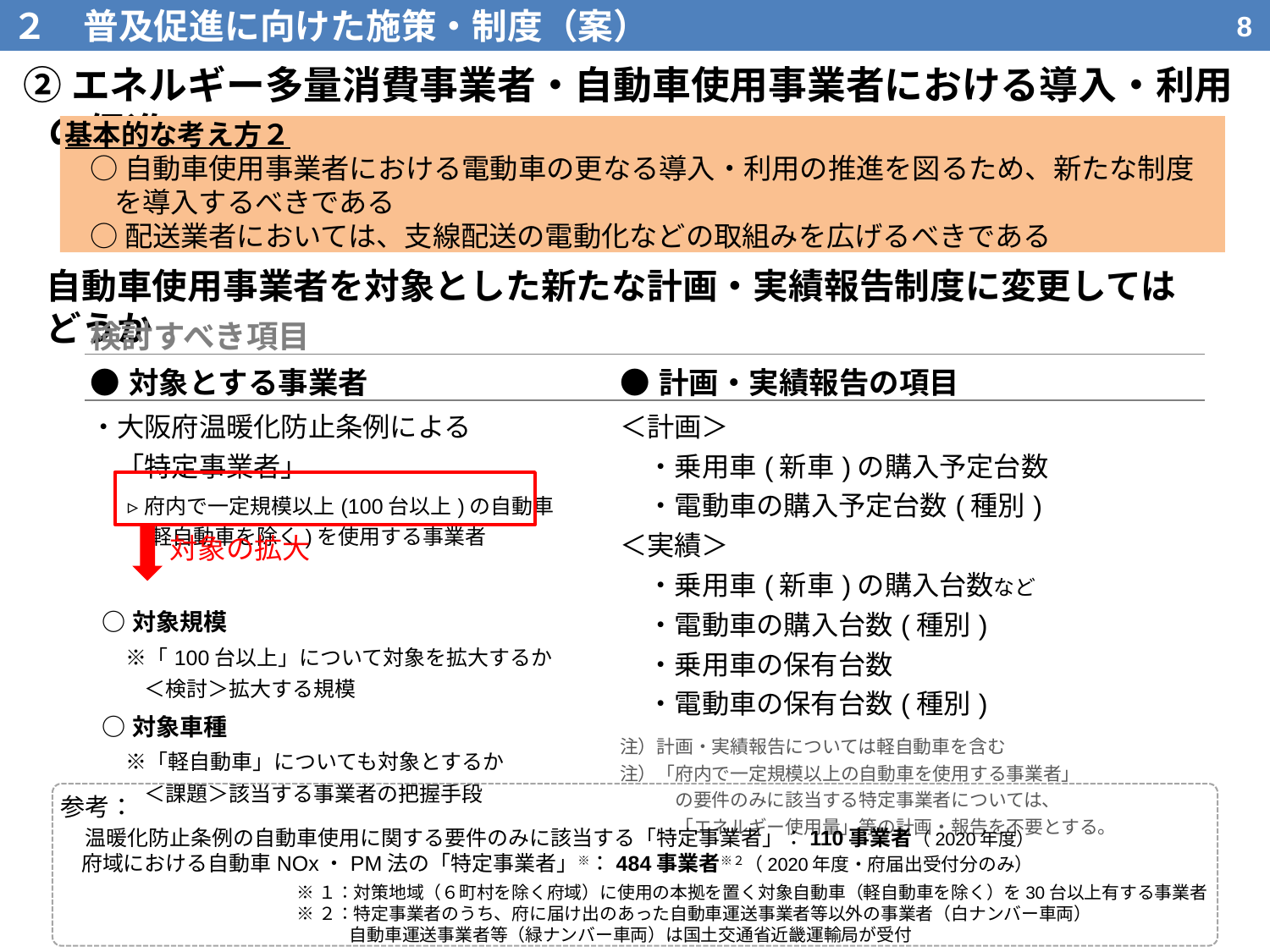

２　普及促進に向けた施策・制度（案）
8
②エネルギー多量消費事業者・自動車使用事業者における導入・利用の促進
基本的な考え方２
○自動車使用事業者における電動車の更なる導入・利用の推進を図るため、新たな制度を導入するべきである
○配送業者においては、支線配送の電動化などの取組みを広げるべきである
自動車使用事業者を対象とした新たな計画・実績報告制度に変更してはどうか
| 検討すべき項目 |  |
| --- | --- |
| ●対象とする事業者 | ●計画・実績報告の項目 |
| ・大阪府温暖化防止条例による 　「特定事業者」 ▹府内で一定規模以上(100台以上)の自動車 (軽自動車を除く)を使用する事業者 ○対象規模 　※「100台以上」について対象を拡大するか 　　＜検討＞拡大する規模 ○対象車種 　※「軽自動車」についても対象とするか 　　＜課題＞該当する事業者の把握手段 | ＜計画＞ 　・乗用車(新車)の購入予定台数 　・電動車の購入予定台数(種別) ＜実績＞ 　・乗用車(新車)の購入台数など 　・電動車の購入台数(種別) 　・乗用車の保有台数 　・電動車の保有台数(種別) 　 注）計画・実績報告については軽自動車を含む　 注）「府内で一定規模以上の自動車を使用する事業者」 　　　の要件のみに該当する特定事業者については、 　　　「エネルギー使用量」等の計画・報告を不要とする。 |

対象の拡大
参考：
　温暖化防止条例の自動車使用に関する要件のみに該当する「特定事業者」：110事業者（2020年度）
　府域における自動車NOx・PM法の「特定事業者」※：484事業者※２（2020年度・府届出受付分のみ）
※１：対策地域（６町村を除く府域）に使用の本拠を置く対象自動車（軽自動車を除く）を30台以上有する事業者
※２：特定事業者のうち、府に届け出のあった自動車運送事業者等以外の事業者（白ナンバー車両）
　　　自動車運送事業者等（緑ナンバー車両）は国土交通省近畿運輸局が受付